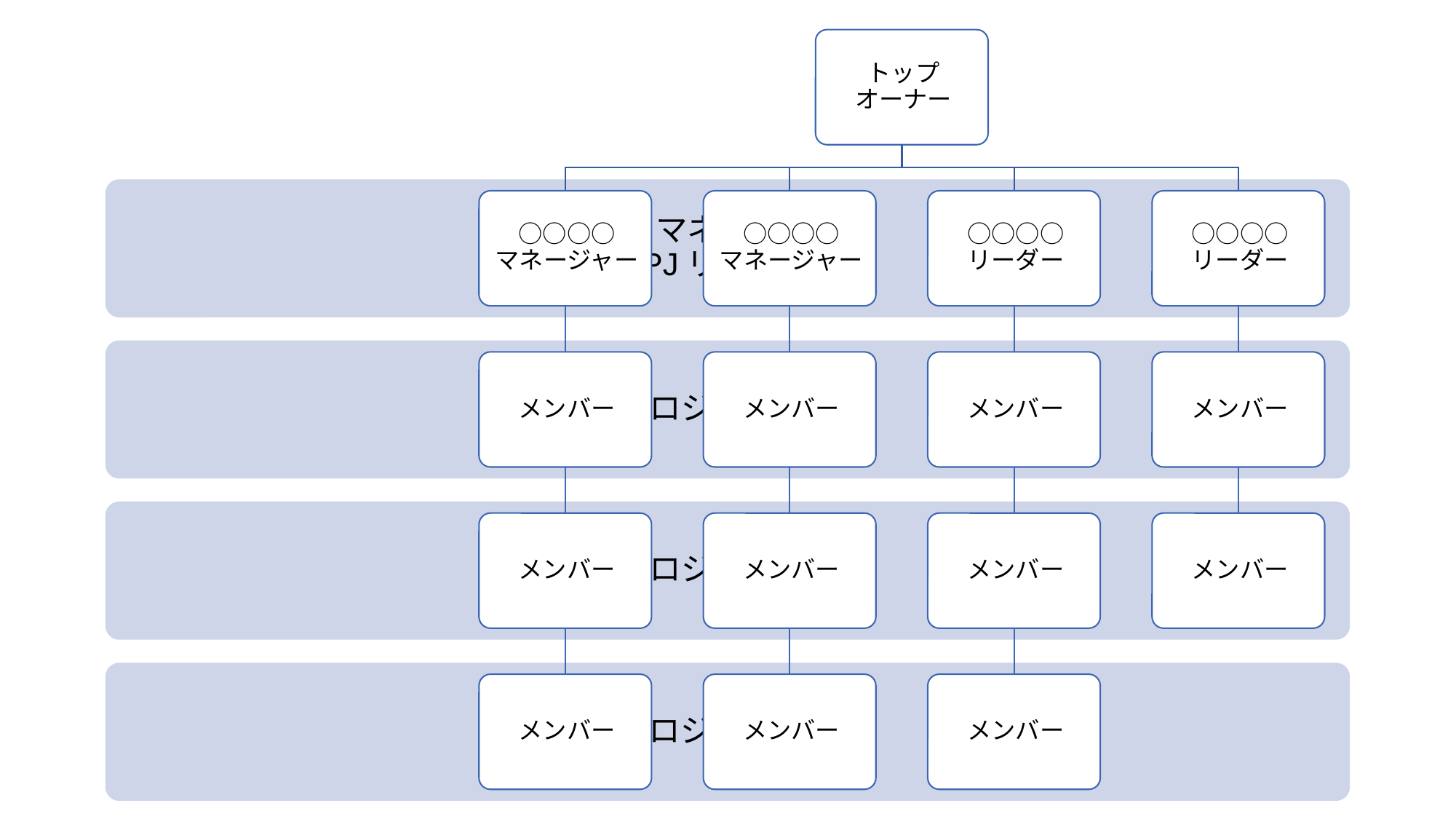

プロジェクトC
プロジェクトB
プロジェクトA
PJマネージャー
PJリーダー

トップ
オーナー
○○○○
マネージャー
メンバー
メンバー
メンバー
○○○○
マネージャー
メンバー
メンバー
メンバー
○○○○
リーダー
メンバー
メンバー
メンバー
○○○○
リーダー
メンバー
メンバー